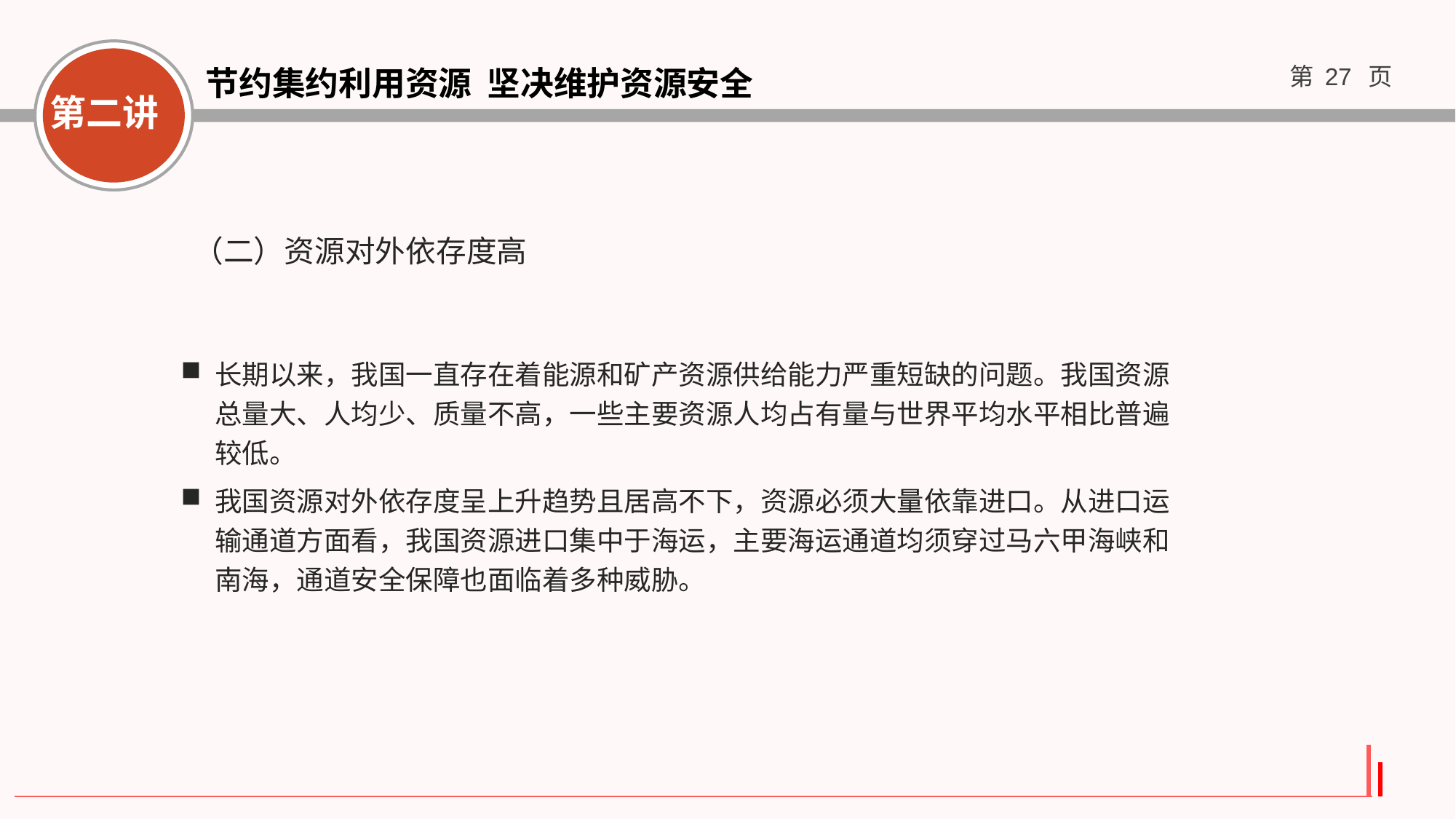

（二）资源对外依存度高
长期以来，我国一直存在着能源和矿产资源供给能力严重短缺的问题。我国资源总量大、人均少、质量不高，一些主要资源人均占有量与世界平均水平相比普遍较低。
我国资源对外依存度呈上升趋势且居高不下，资源必须大量依靠进口。从进口运输通道方面看，我国资源进口集中于海运，主要海运通道均须穿过马六甲海峡和南海，通道安全保障也面临着多种威胁。